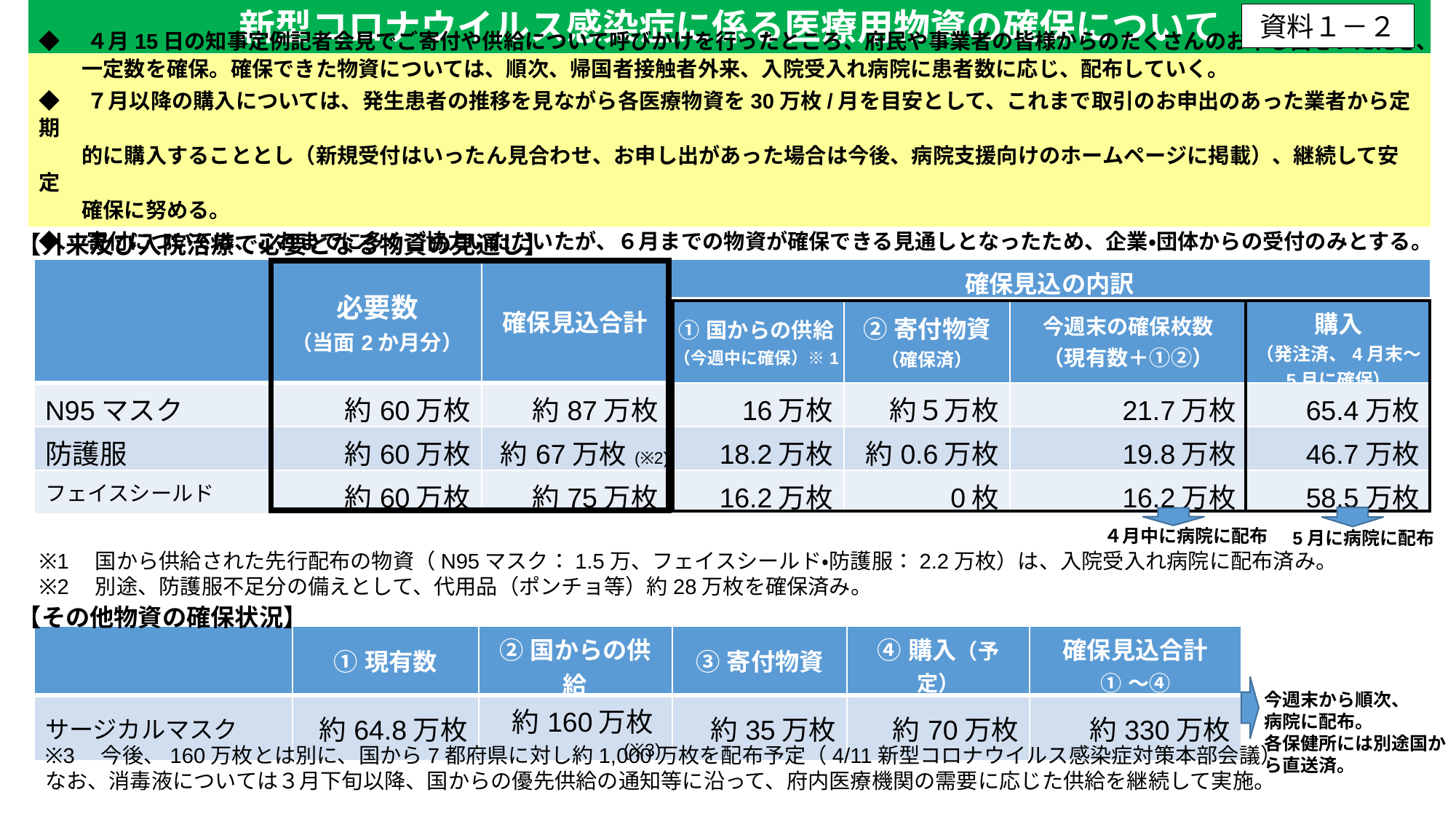

新型コロナウイルス感染症に係る医療用物資の確保について
資料１－２
◆　４月15日の知事定例記者会見でご寄付や供給について呼びかけを行ったところ、府民や事業者の皆様からのたくさんのお申し出をいただき、
　　一定数を確保。確保できた物資については、順次、帰国者接触者外来、入院受入れ病院に患者数に応じ、配布していく。
◆　７月以降の購入については、発生患者の推移を見ながら各医療物資を30万枚/月を目安として、これまで取引のお申出のあった業者から定期
　　的に購入することとし（新規受付はいったん見合わせ、お申し出があった場合は今後、病院支援向けのホームページに掲載）、継続して安定
　　確保に努める。
◆　寄付については、これまでに多くご協力いただいたが、６月までの物資が確保できる見通しとなったため、企業・団体からの受付のみとする。
【外来及び入院治療で必要となる物資の見通し】
|  | 必要数 （当面2か月分） | 確保見込合計 | 確保見込の内訳 |  |  |  |
| --- | --- | --- | --- | --- | --- | --- |
|  |  |  | ①国からの供給 （今週中に確保）※1 | ②寄付物資 （確保済） | 今週末の確保枚数 （現有数＋①②） | 購入 （発注済、4月末～ 5月に確保） |
| N95マスク | 約60万枚 | 約87万枚 | 16万枚 | 約５万枚 | 21.7万枚 | 65.4万枚 |
| 防護服 | 約60万枚 | 約67万枚(※2) | 18.2万枚 | 約0.6万枚 | 19.8万枚 | 46.7万枚 |
| フェイスシールド | 約60万枚 | 約75万枚 | 16.2万枚 | 0枚 | 16.2万枚 | 58.5万枚 |

４月中に病院に配布
5月に病院に配布
※1　国から供給された先行配布の物資（N95マスク：1.5万、フェイスシールド・防護服：2.2万枚）は、入院受入れ病院に配布済み。
※2　別途、防護服不足分の備えとして、代用品（ポンチョ等）約28万枚を確保済み。
【その他物資の確保状況】
|  | ①現有数 | ②国からの供給 | ③寄付物資 | ④購入（予定） | 確保見込合計 ①～④ |
| --- | --- | --- | --- | --- | --- |
| サージカルマスク | 約64.8万枚 | 約160万枚(※3) | 約35万枚 | 約70万枚 | 約330万枚 |
今週末から順次、
病院に配布。
各保健所には別途国から直送済。

※3　今後、160万枚とは別に、国から7都府県に対し約1,000万枚を配布予定（4/11新型コロナウイルス感染症対策本部会議）
なお、消毒液については３月下旬以降、国からの優先供給の通知等に沿って、府内医療機関の需要に応じた供給を継続して実施。